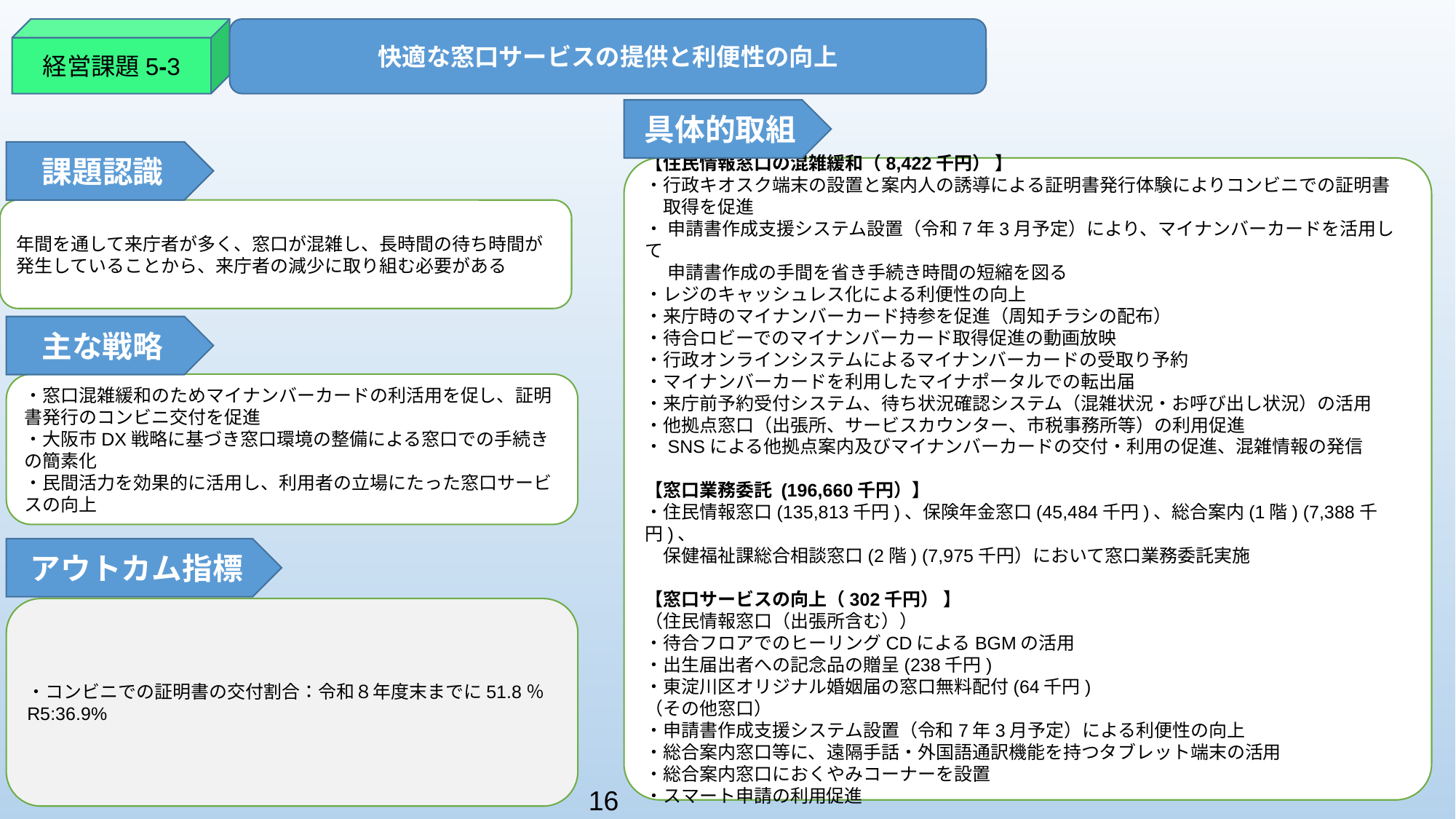

経営課題5-3
快適な窓口サービスの提供と利便性の向上
具体的取組
課題認識
【住民情報窓口の混雑緩和（8,422千円） 】
・行政キオスク端末の設置と案内人の誘導による証明書発行体験によりコンビニでの証明書
　取得を促進
・ 申請書作成支援システム設置（令和7年3月予定）により、マイナンバーカードを活用して
　 申請書作成の手間を省き手続き時間の短縮を図る
・レジのキャッシュレス化による利便性の向上
・来庁時のマイナンバーカード持参を促進（周知チラシの配布）
・待合ロビーでのマイナンバーカード取得促進の動画放映
・行政オンラインシステムによるマイナンバーカードの受取り予約
・マイナンバーカードを利用したマイナポータルでの転出届
・来庁前予約受付システム、待ち状況確認システム（混雑状況・お呼び出し状況）の活用
・他拠点窓口（出張所、サービスカウンター、市税事務所等）の利用促進
・SNSによる他拠点案内及びマイナンバーカードの交付・利用の促進、混雑情報の発信

【窓口業務委託 (196,660千円）】
・住民情報窓口(135,813千円)、保険年金窓口(45,484千円)、総合案内(1階) (7,388千円)、
　保健福祉課総合相談窓口(2階) (7,975千円）において窓口業務委託実施

【窓口サービスの向上（302千円） 】
（住民情報窓口（出張所含む））
・待合フロアでのヒーリングCDによるBGMの活用
・出生届出者への記念品の贈呈(238千円)
・東淀川区オリジナル婚姻届の窓口無料配付(64千円)
（その他窓口）
・申請書作成支援システム設置（令和7年3月予定）による利便性の向上
・総合案内窓口等に、遠隔手話・外国語通訳機能を持つタブレット端末の活用
・総合案内窓口におくやみコーナーを設置
・スマート申請の利用促進
年間を通して来庁者が多く、窓口が混雑し、長時間の待ち時間が発生していることから、来庁者の減少に取り組む必要がある
主な戦略
・窓口混雑緩和のためマイナンバーカードの利活用を促し、証明書発行のコンビニ交付を促進
・大阪市DX戦略に基づき窓口環境の整備による窓口での手続きの簡素化
・民間活力を効果的に活用し、利用者の立場にたった窓口サービスの向上
アウトカム指標
・コンビニでの証明書の交付割合：令和８年度末までに51.8％
R5:36.9%
16